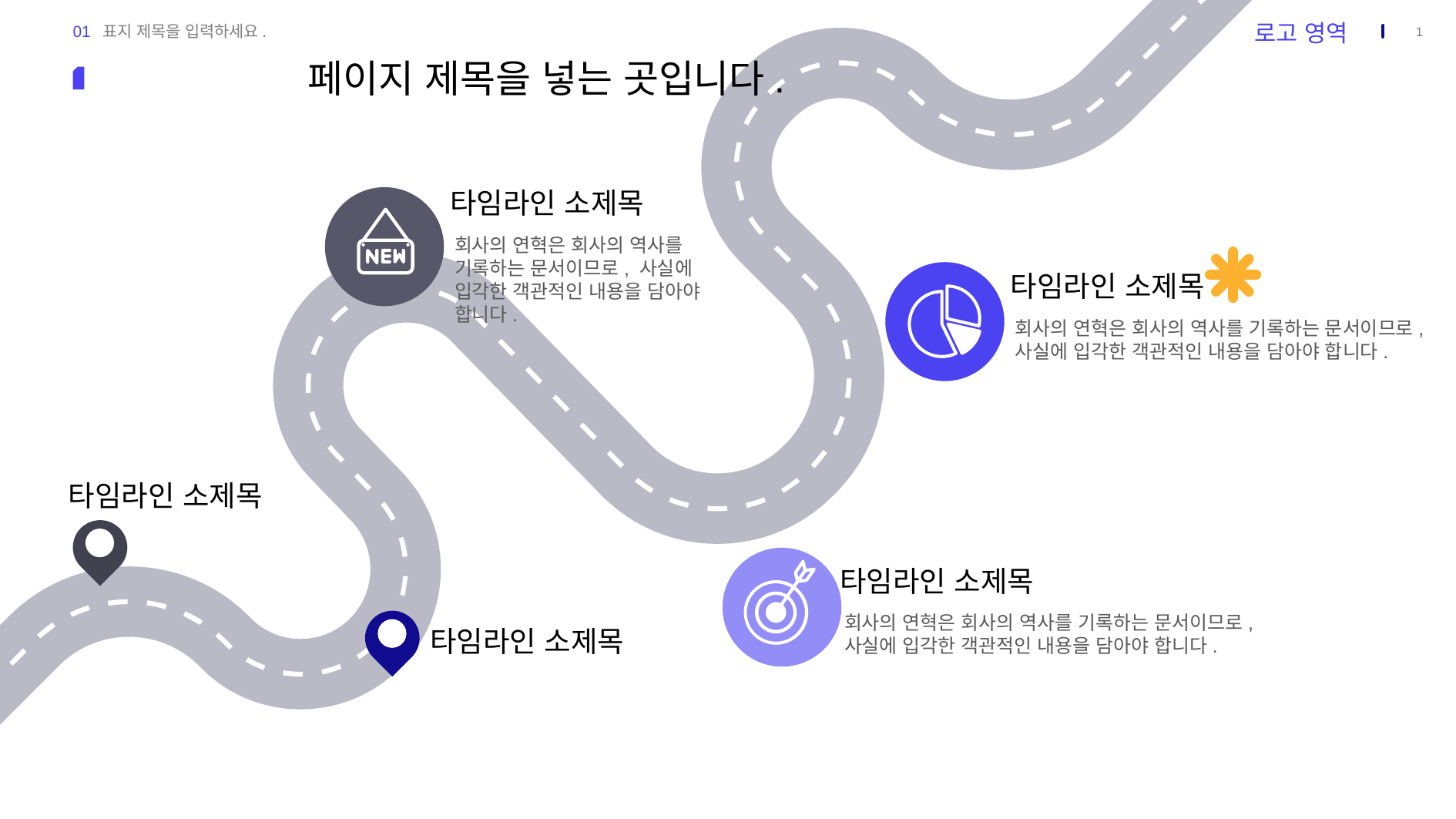

01  표지 제목을 입력하세요.
페이지 제목을 넣는 곳입니다.

타임라인 소제목

회사의 연혁은 회사의 역사를 기록하는 문서이므로, 사실에 입각한 객관적인 내용을 담아야 합니다.

타임라인 소제목

회사의 연혁은 회사의 역사를 기록하는 문서이므로, 사실에 입각한 객관적인 내용을 담아야 합니다.
타임라인 소제목

타임라인 소제목

회사의 연혁은 회사의 역사를 기록하는 문서이므로, 사실에 입각한 객관적인 내용을 담아야 합니다.

타임라인 소제목